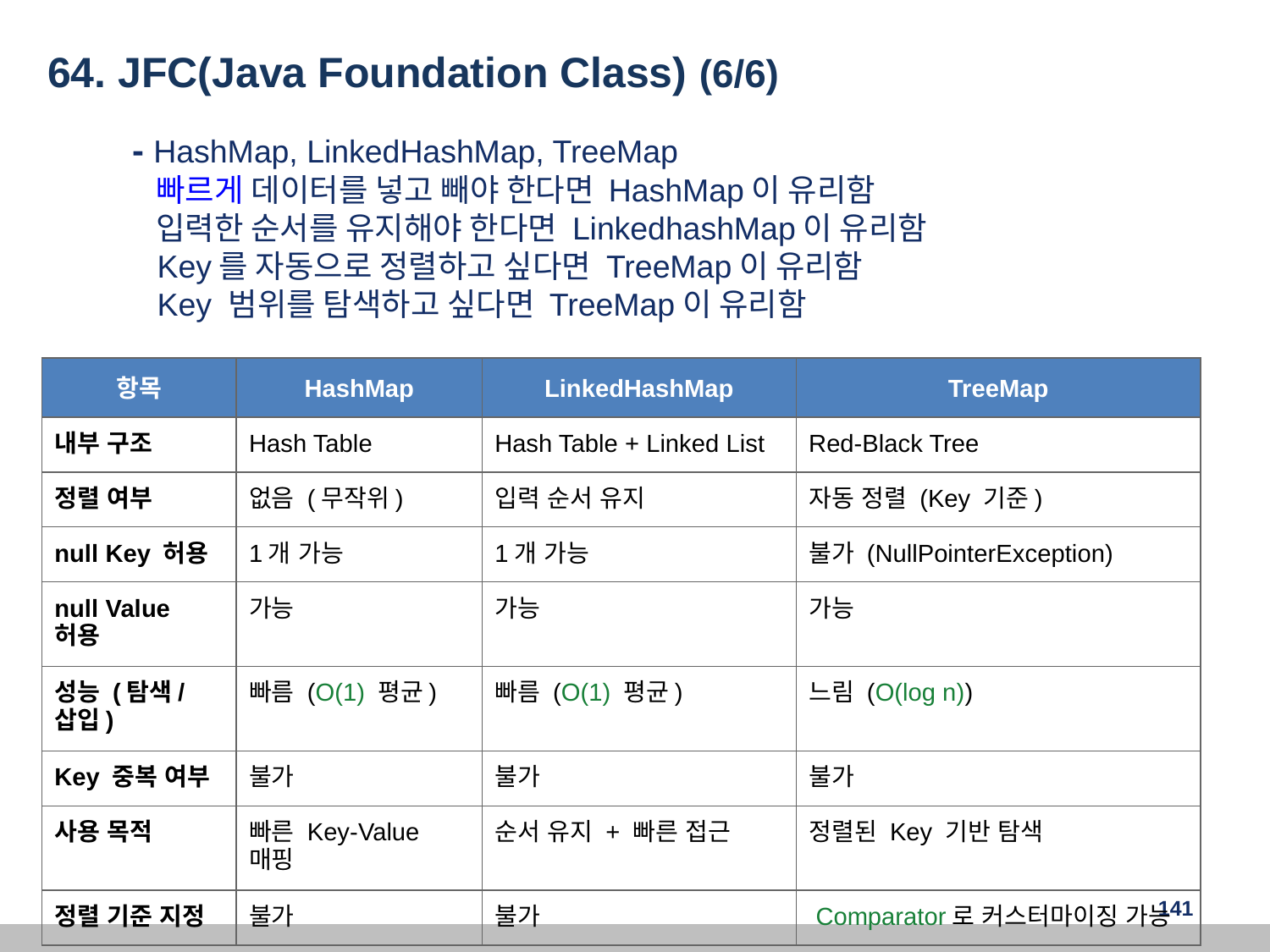

64. JFC(Java Foundation Class) (6/6)
  - HashMap, LinkedHashMap, TreeMap
     빠르게 데이터를 넣고 빼야 한다면 HashMap이 유리함
     입력한 순서를 유지해야 한다면 LinkedhashMap이 유리함
     Key를 자동으로 정렬하고 싶다면 TreeMap이 유리함
     Key 범위를 탐색하고 싶다면 TreeMap이 유리함
| 항목 | HashMap | LinkedHashMap | TreeMap |
| --- | --- | --- | --- |
| 내부 구조 | Hash Table | Hash Table + Linked List | Red-Black Tree |
| 정렬 여부 | 없음 (무작위) | 입력 순서 유지 | 자동 정렬 (Key 기준) |
| null Key 허용 | 1개 가능 | 1개 가능 | 불가 (NullPointerException) |
| null Value 허용 | 가능 | 가능 | 가능 |
| 성능 (탐색/삽입) | 빠름 (O(1) 평균) | 빠름 (O(1) 평균) | 느림 (O(log n)) |
| Key 중복 여부 | 불가 | 불가 | 불가 |
| 사용 목적 | 빠른 Key-Value 매핑 | 순서 유지 + 빠른 접근 | 정렬된 Key 기반 탐색 |
| 정렬 기준 지정 | 불가 | 불가 | Comparator로 커스터마이징 가능 |
141